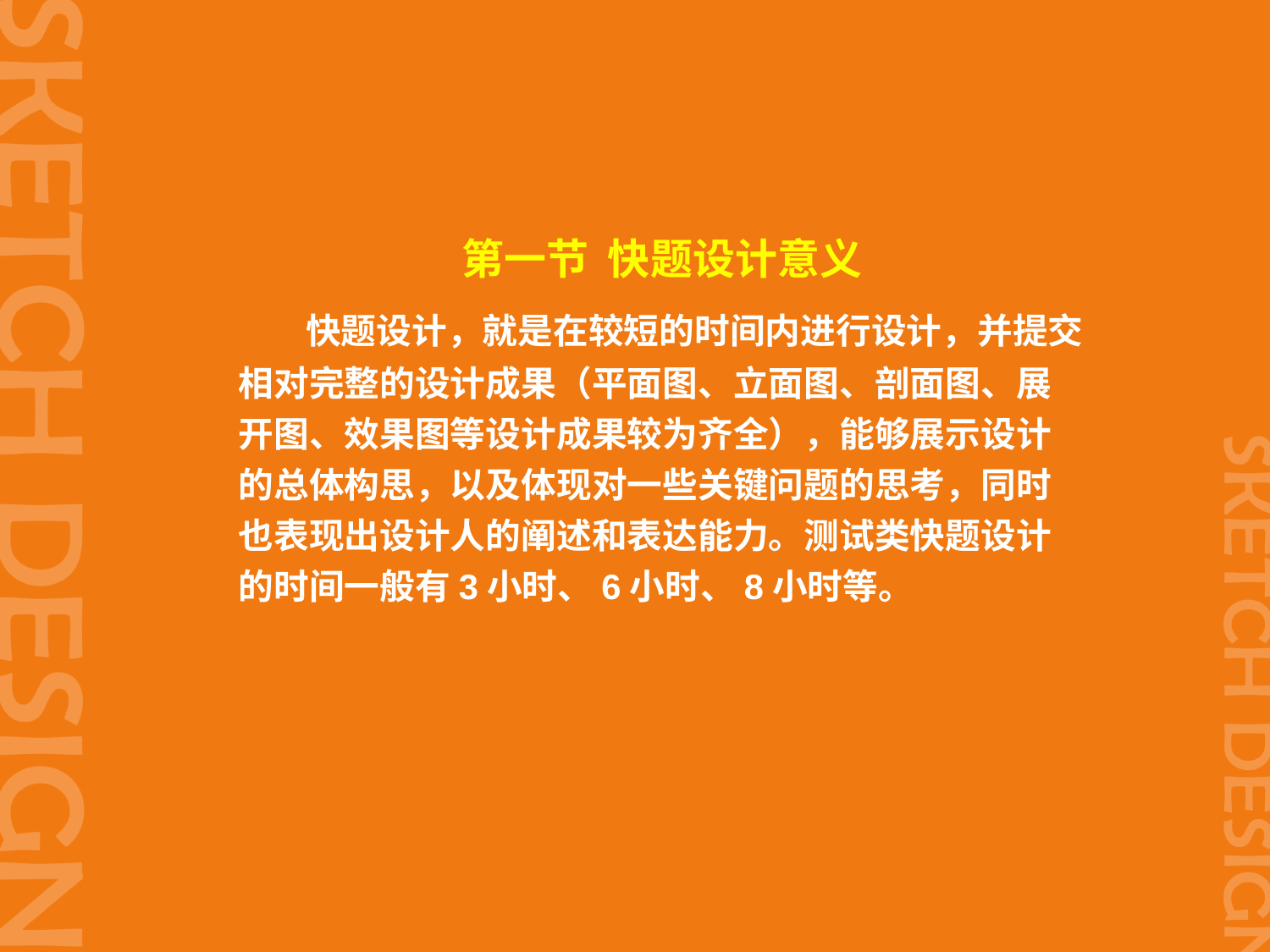

第一节  快题设计意义
      快题设计，就是在较短的时间内进行设计，并提交相对完整的设计成果（平面图、立面图、剖面图、展开图、效果图等设计成果较为齐全），能够展示设计的总体构思，以及体现对一些关键问题的思考，同时也表现出设计人的阐述和表达能力。测试类快题设计的时间一般有3小时、6小时、8小时等。